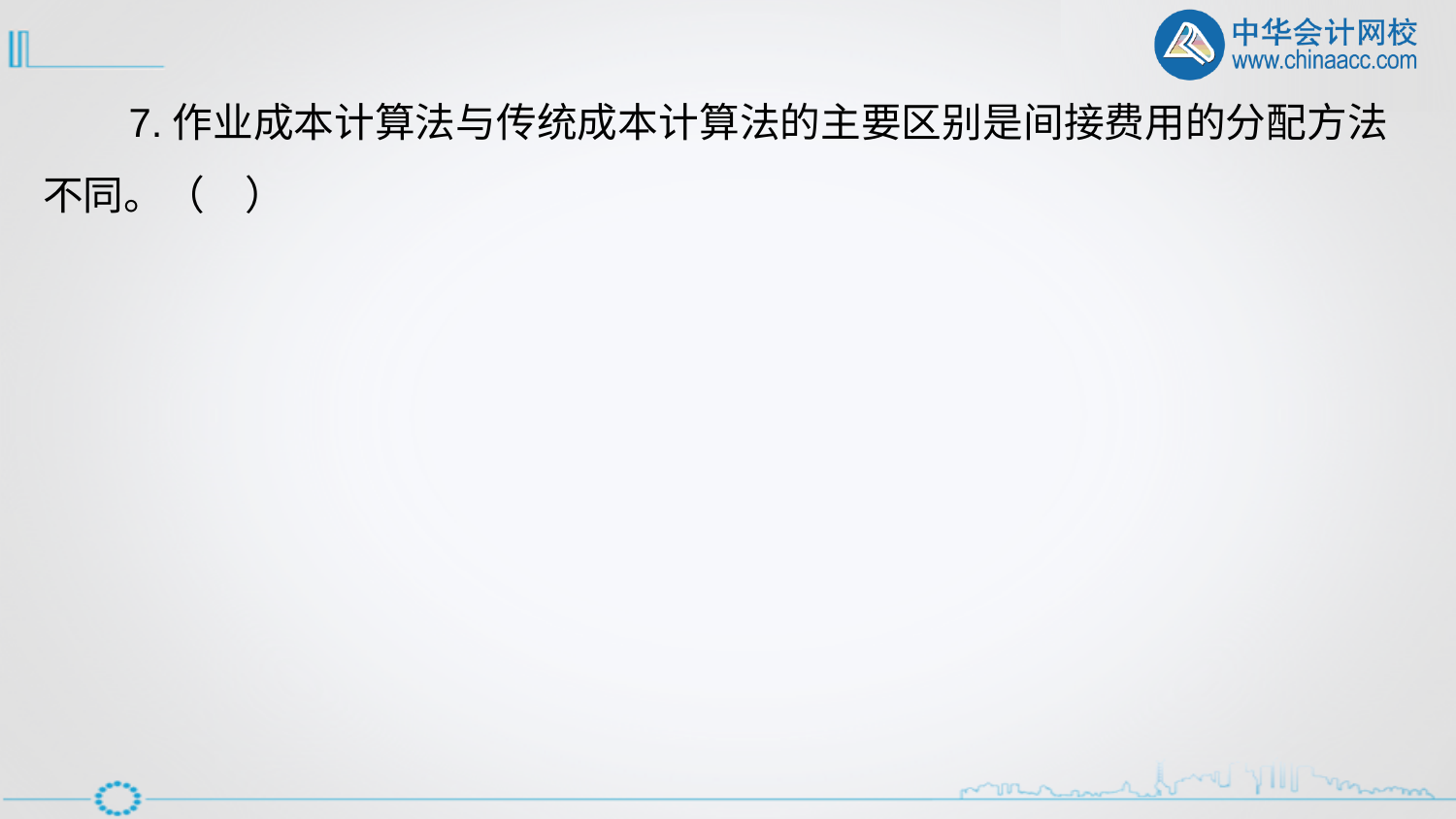

7.作业成本计算法与传统成本计算法的主要区别是间接费用的分配方法不同。（　）